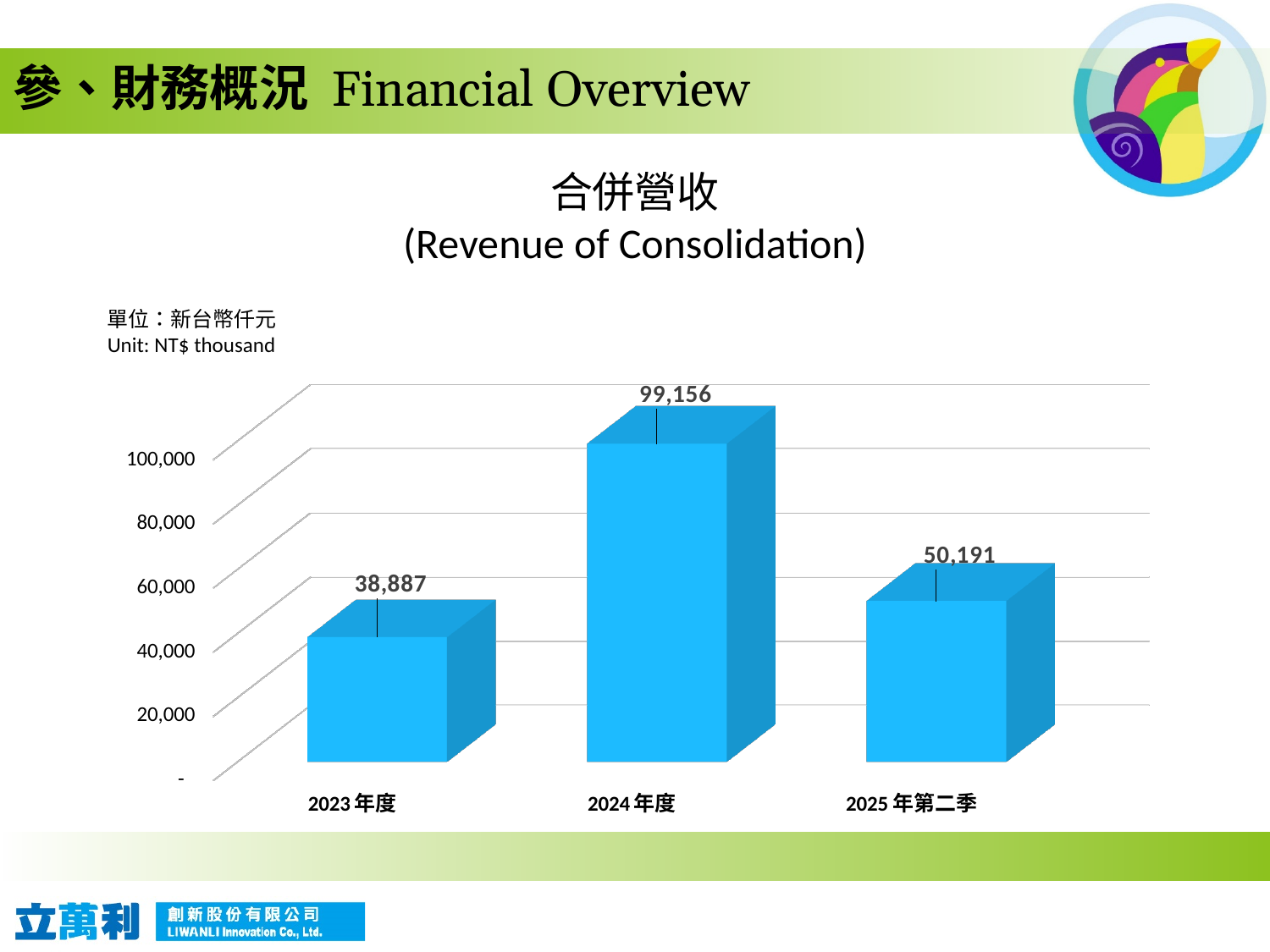

參、財務概況 Financial Overview
合併營收
(Revenue of Consolidation)
單位：新台幣仟元
Unit: NT$ thousand

[unsupported chart]